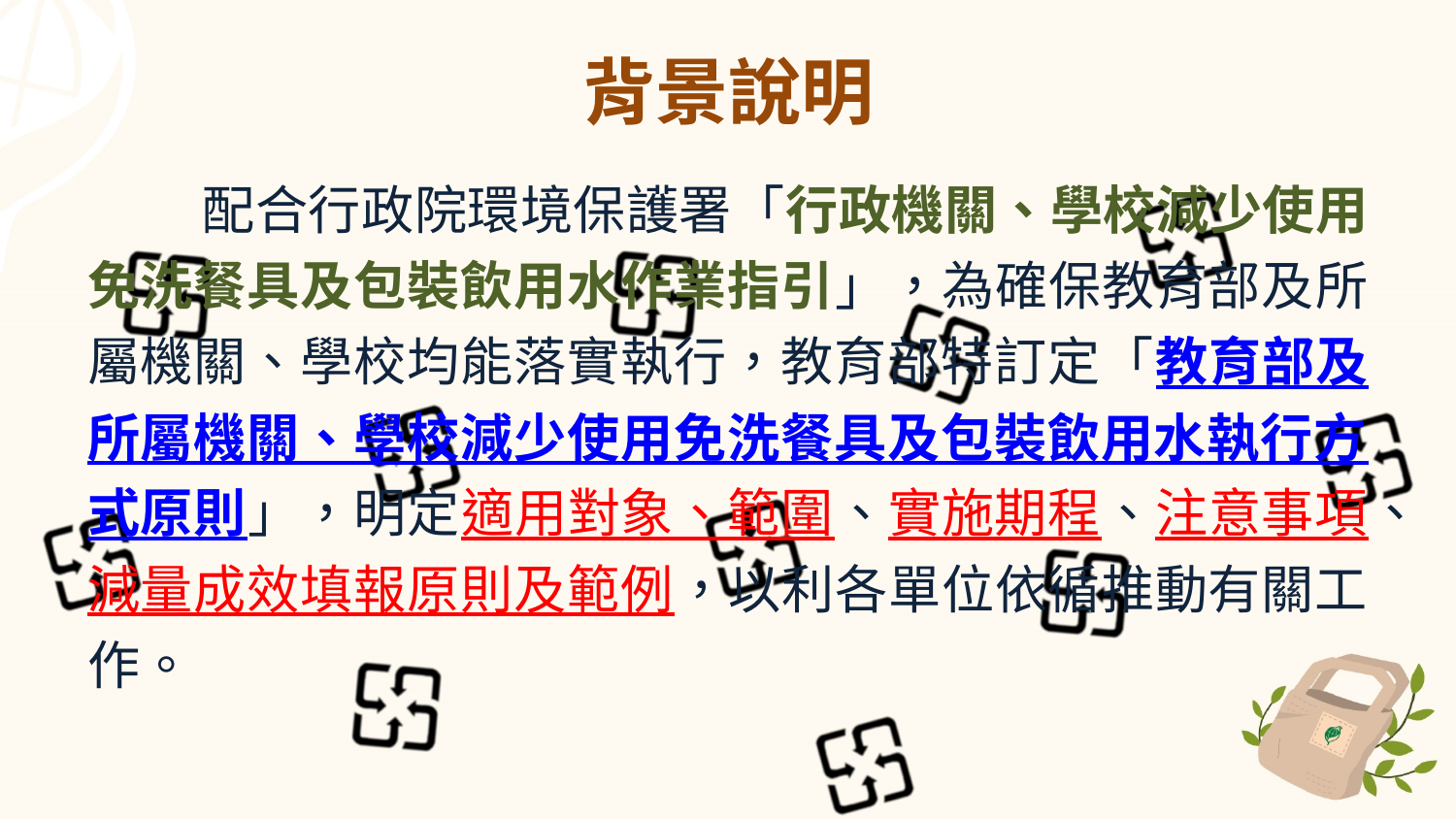

# 背景說明
配合行政院環境保護署「行政機關、學校減少使用免洗餐具及包裝飲用水作業指引」，為確保教育部及所屬機關、學校均能落實執行，教育部特訂定「教育部及所屬機關、學校減少使用免洗餐具及包裝飲用水執行方式原則」，明定適用對象、範圍、實施期程、注意事項、減量成效填報原則及範例，以利各單位依循推動有關工作。
3